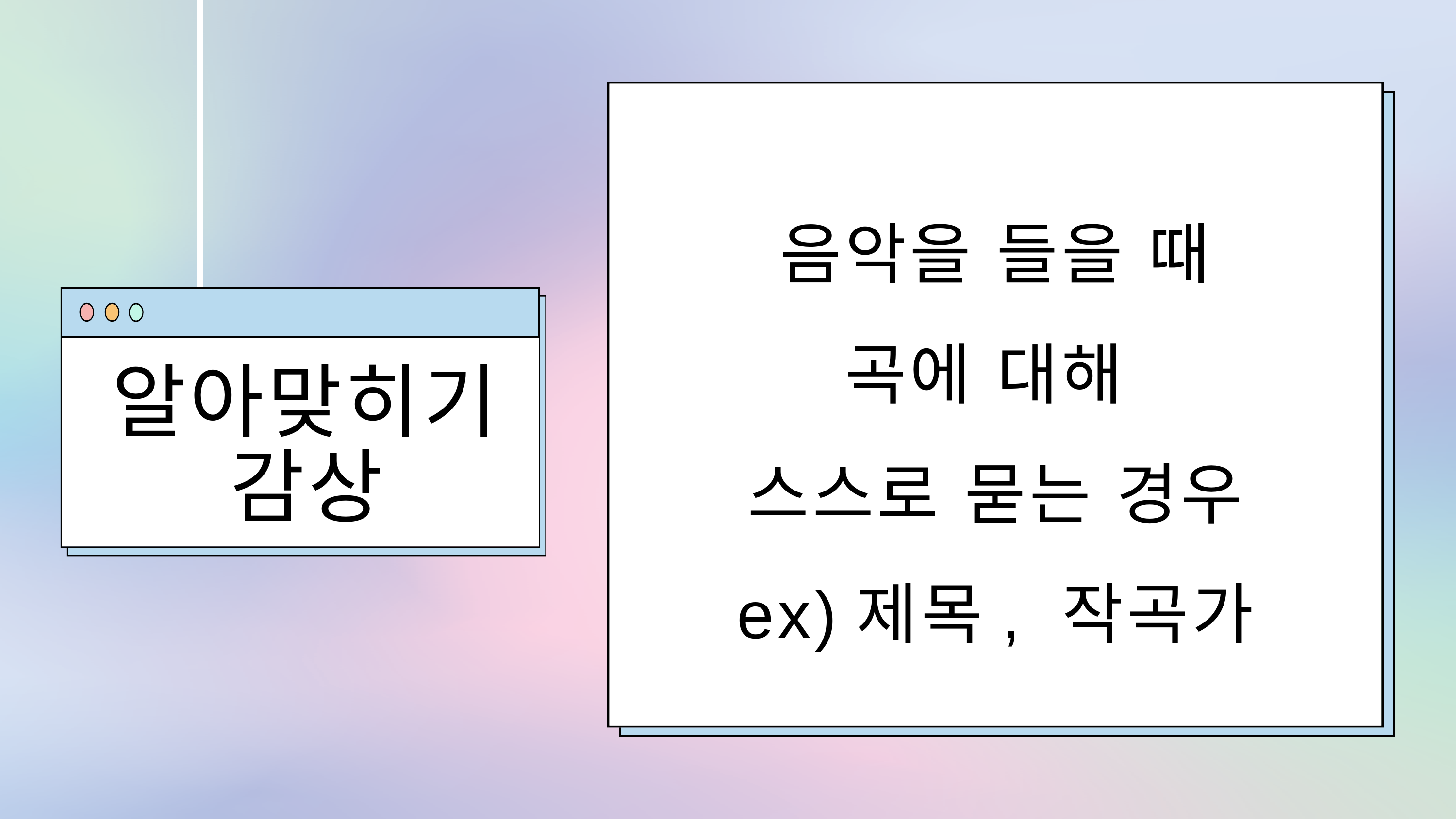

음악을 들을 때
곡에 대해
스스로 묻는 경우
ex)제목, 작곡가

알아맞히기 감상